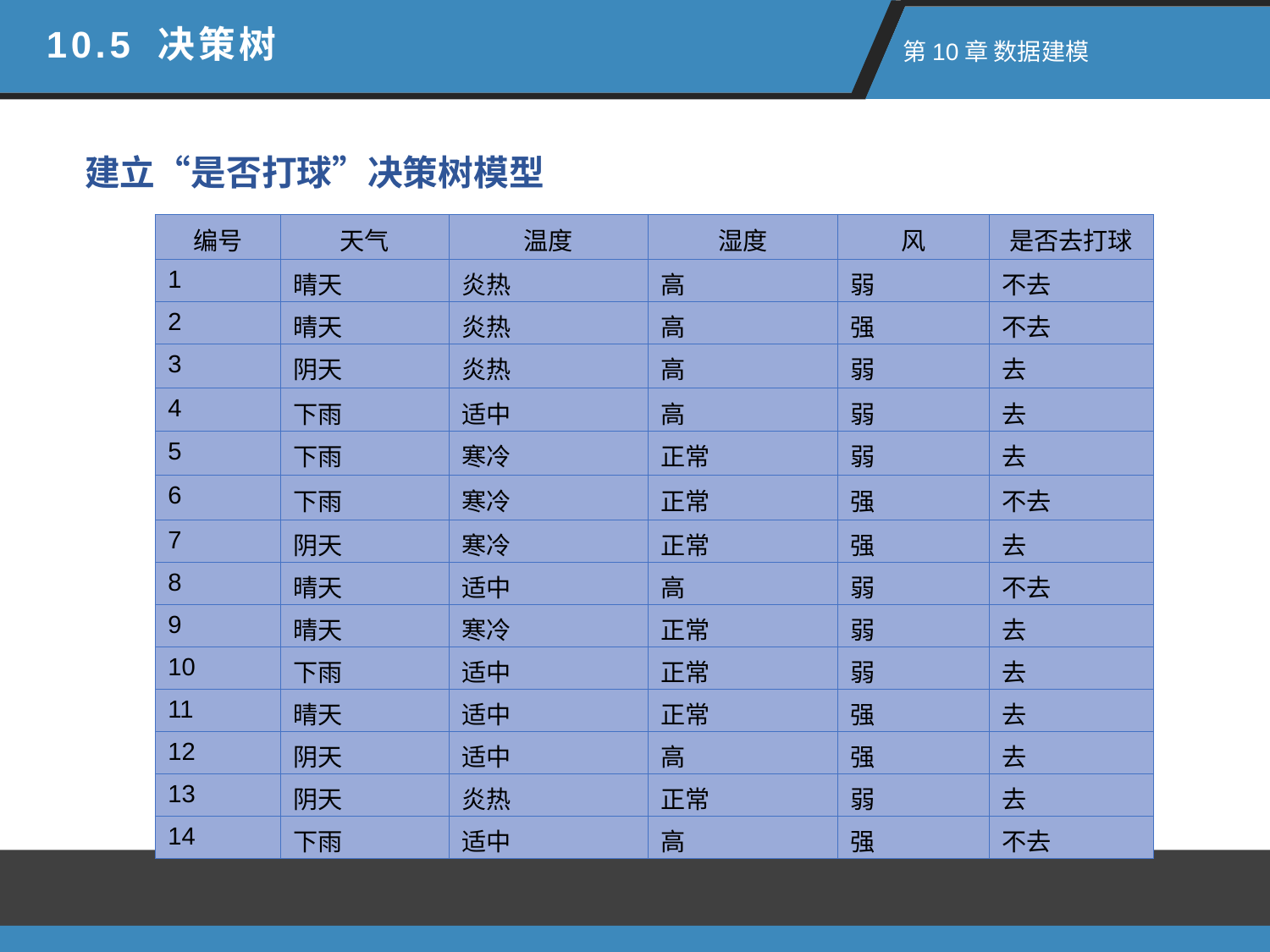

10.5 决策树
  第10章 数据建模
建立“是否打球”决策树模型
| 编号 | 天气 | 温度 | 湿度 | 风 | 是否去打球 |
| --- | --- | --- | --- | --- | --- |
| 1 | 晴天 | 炎热 | 高 | 弱 | 不去 |
| 2 | 晴天 | 炎热 | 高 | 强 | 不去 |
| 3 | 阴天 | 炎热 | 高 | 弱 | 去 |
| 4 | 下雨 | 适中 | 高 | 弱 | 去 |
| 5 | 下雨 | 寒冷 | 正常 | 弱 | 去 |
| 6 | 下雨 | 寒冷 | 正常 | 强 | 不去 |
| 7 | 阴天 | 寒冷 | 正常 | 强 | 去 |
| 8 | 晴天 | 适中 | 高 | 弱 | 不去 |
| 9 | 晴天 | 寒冷 | 正常 | 弱 | 去 |
| 10 | 下雨 | 适中 | 正常 | 弱 | 去 |
| 11 | 晴天 | 适中 | 正常 | 强 | 去 |
| 12 | 阴天 | 适中 | 高 | 强 | 去 |
| 13 | 阴天 | 炎热 | 正常 | 弱 | 去 |
| 14 | 下雨 | 适中 | 高 | 强 | 不去 |